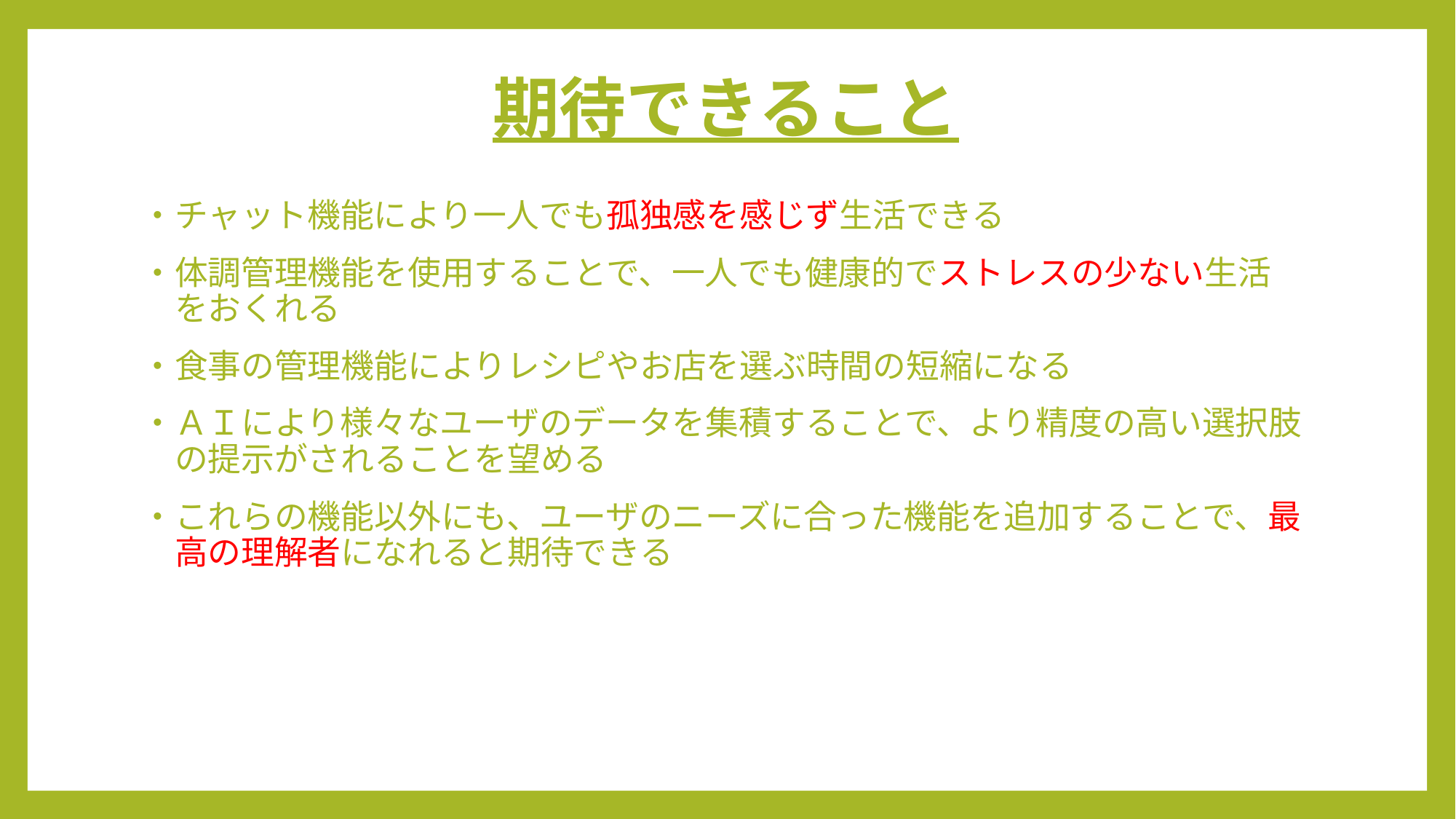

# 期待できること
チャット機能により一人でも孤独感を感じず生活できる
体調管理機能を使用することで、一人でも健康的でストレスの少ない生活をおくれる
食事の管理機能によりレシピやお店を選ぶ時間の短縮になる
ＡＩにより様々なユーザのデータを集積することで、より精度の高い選択肢の提示がされることを望める
これらの機能以外にも、ユーザのニーズに合った機能を追加することで、最高の理解者になれると期待できる